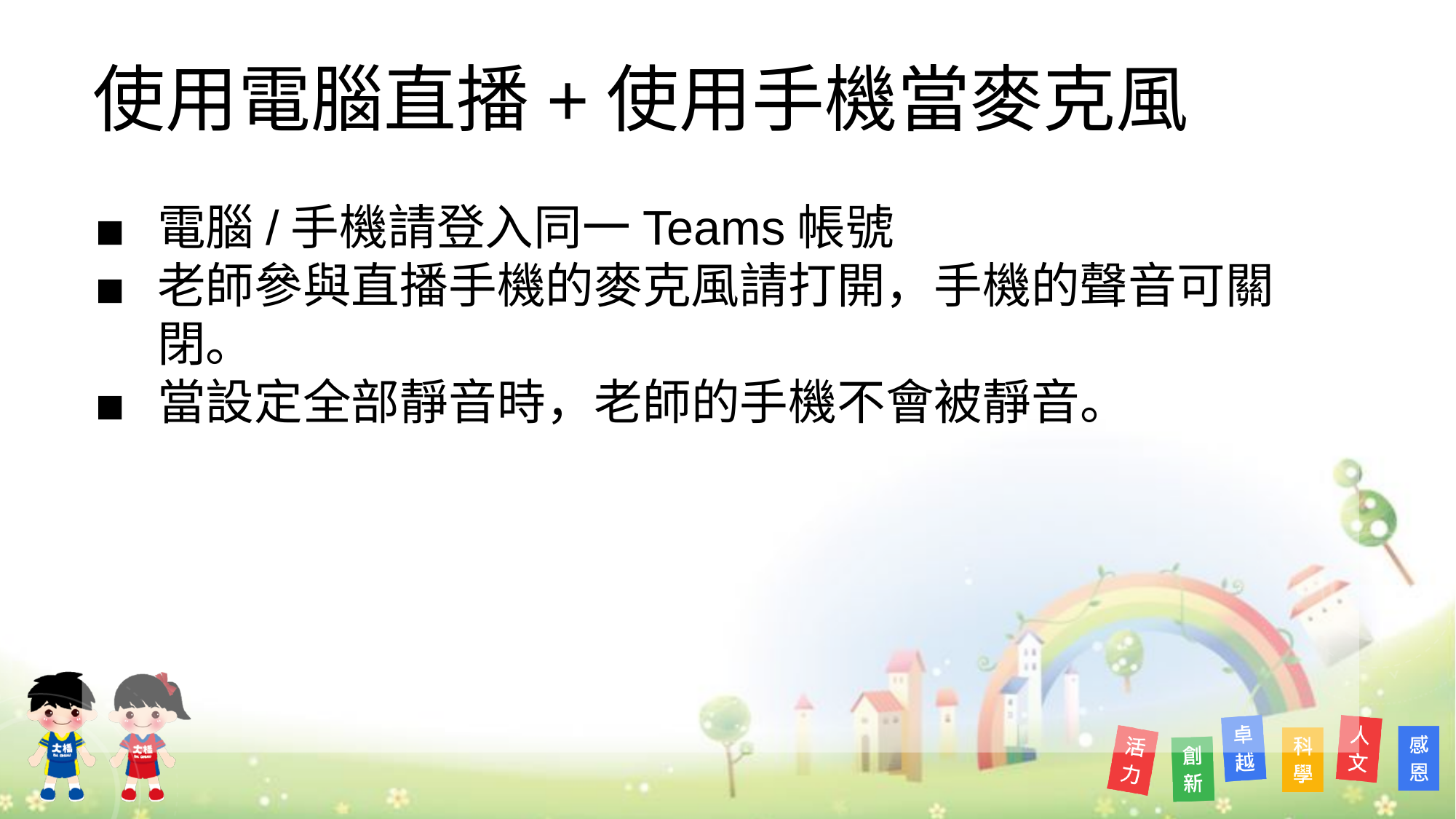

# 使用電腦直播+使用手機當麥克風
電腦/手機請登入同一Teams帳號
老師參與直播手機的麥克風請打開，手機的聲音可關閉。
當設定全部靜音時，老師的手機不會被靜音。